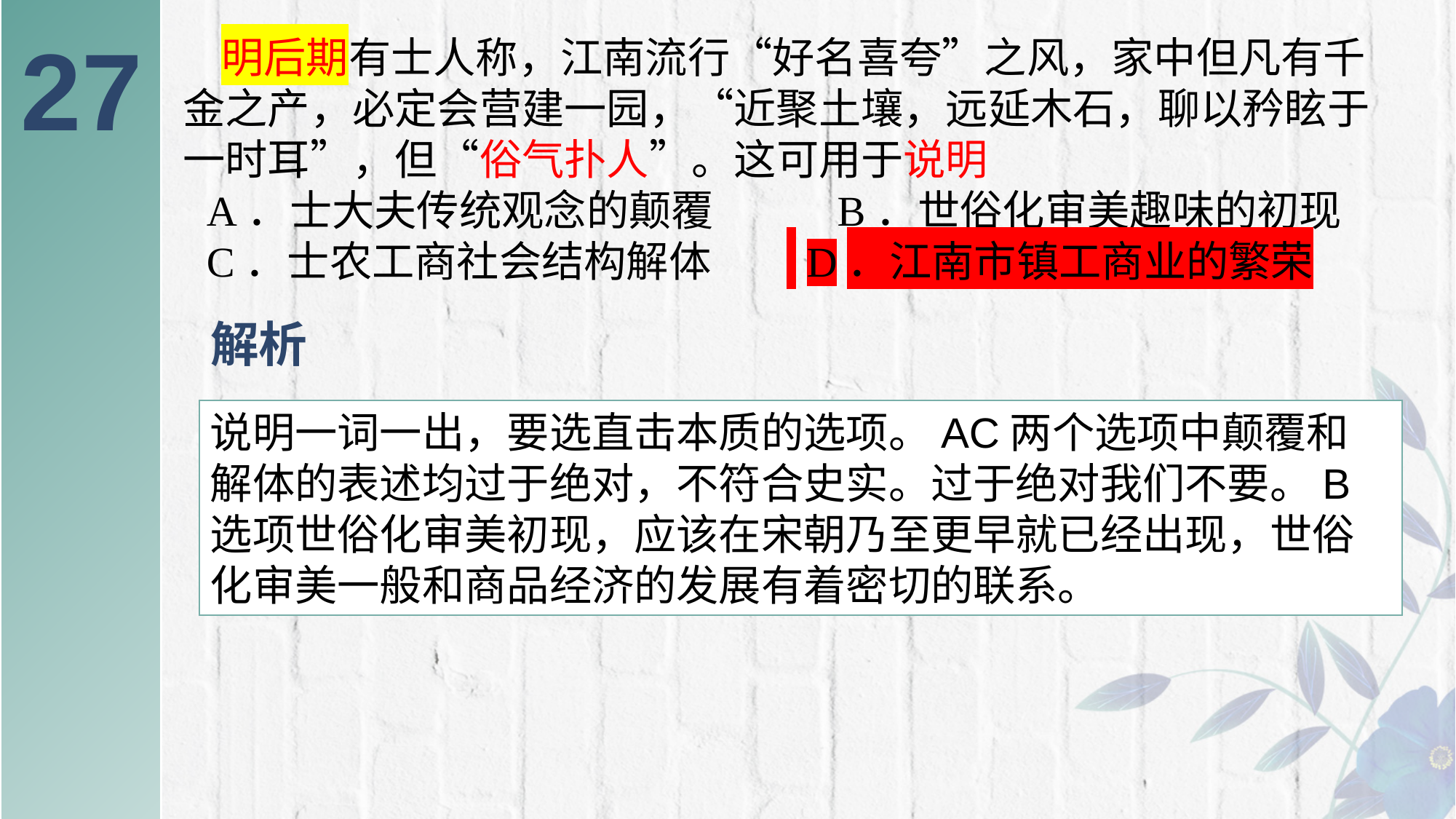

27
   明后期有士人称，江南流行“好名喜夸”之风，家中但凡有千金之产，必定会营建一园，“近聚土壤，远延木石，聊以矜眩于一时耳”，但“俗气扑人”。这可用于说明  A．士大夫传统观念的颠覆            B．世俗化审美趣味的初现  C．士农工商社会结构解体         D．江南市镇工商业的繁荣
# 解析
说明一词一出，要选直击本质的选项。AC两个选项中颠覆和解体的表述均过于绝对，不符合史实。过于绝对我们不要。B选项世俗化审美初现，应该在宋朝乃至更早就已经出现，世俗化审美一般和商品经济的发展有着密切的联系。